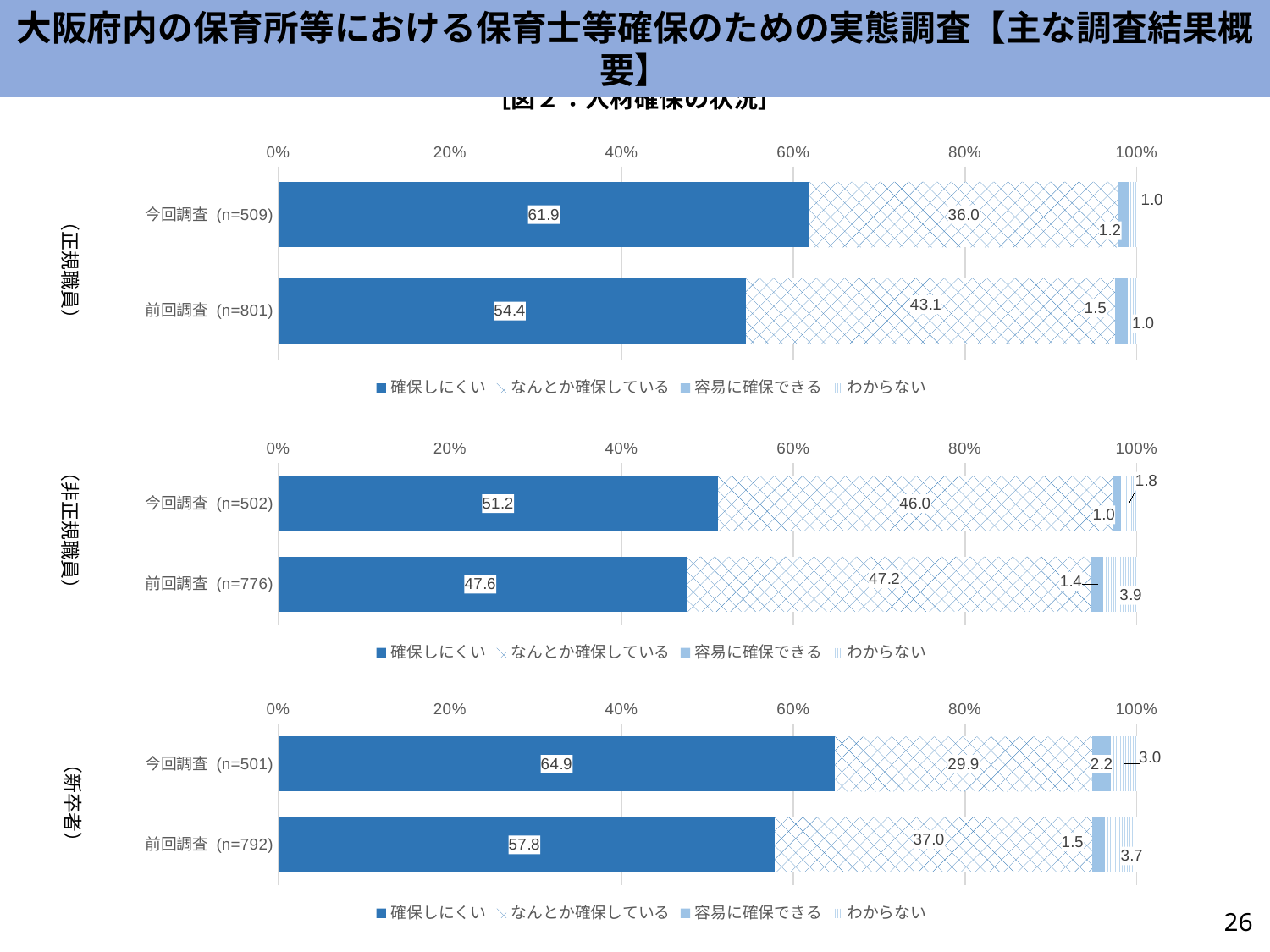

大阪府内の保育所等における保育士等確保のための実態調査【主な調査結果概要】
［図２：人材確保の状況］

### Chart

| Category | 確保しにくい | なんとか確保している | 容易に確保できる | わからない |
|---|---|---|---|---|
| 今回調査 (n=509) | 61.8860510805501 | 35.952848722986246 | 1.1787819253438114 | 0.9823182711198428 |
| 前回調査 (n=801) | 54.43196004993758 | 43.07116104868914 | 1.4981273408239701 | 0.9987515605493134 |
（正規職員）
（非正規職員）

### Chart

| Category | 確保しにくい | なんとか確保している | 容易に確保できる | わからない |
|---|---|---|---|---|
| 今回調査 (n=502) | 51.19521912350598 | 46.01593625498008 | 0.9960159362549801 | 1.792828685258964 |
| 前回調査 (n=776) | 47.551546391752574 | 47.16494845360825 | 1.4175257731958764 | 3.865979381443299 |
（新卒者）

### Chart

| Category | 確保しにくい | なんとか確保している | 容易に確保できる | わからない |
|---|---|---|---|---|
| 今回調査 (n=501) | 64.87025948103792 | 29.940119760479043 | 2.1956087824351296 | 2.9940119760479043 |
| 前回調査 (n=792) | 57.82828282828283 | 36.994949494949495 | 1.5151515151515151 | 3.6616161616161618 |
26